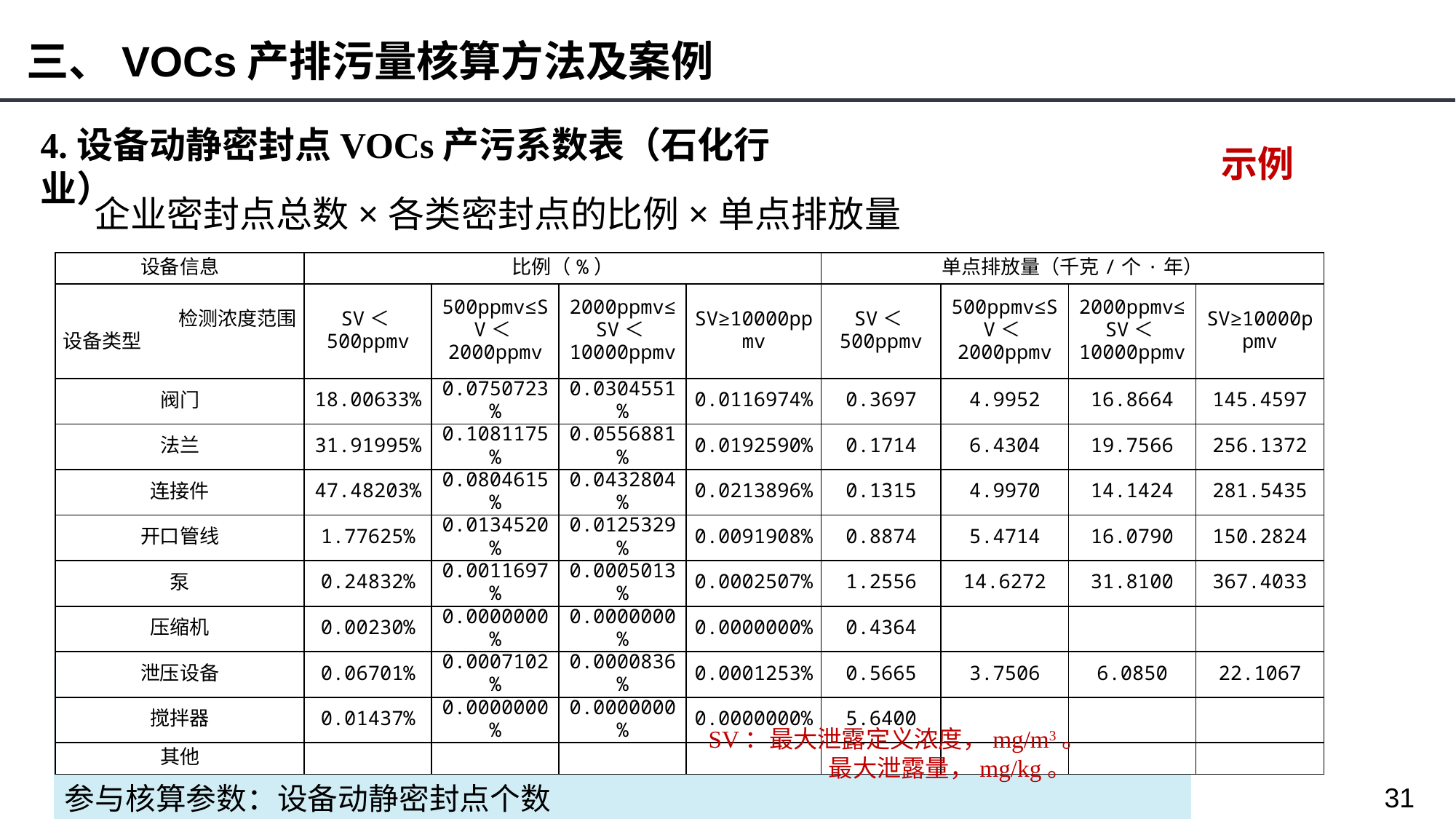

三、VOCs产排污量核算方法及案例
4.设备动静密封点VOCs产污系数表（石化行业）
示例
企业密封点总数×各类密封点的比例×单点排放量
| 设备信息 | 比例（%） |  |  |  | 单点排放量（千克/个·年） |  |  |  |
| --- | --- | --- | --- | --- | --- | --- | --- | --- |
| 检测浓度范围 设备类型 | SV＜500ppmv | 500ppmv≤SV＜2000ppmv | 2000ppmv≤SV＜10000ppmv | SV≥10000ppmv | SV＜500ppmv | 500ppmv≤SV＜2000ppmv | 2000ppmv≤SV＜10000ppmv | SV≥10000ppmv |
| 阀门 | 18.00633% | 0.0750723% | 0.0304551% | 0.0116974% | 0.3697 | 4.9952 | 16.8664 | 145.4597 |
| 法兰 | 31.91995% | 0.1081175% | 0.0556881% | 0.0192590% | 0.1714 | 6.4304 | 19.7566 | 256.1372 |
| 连接件 | 47.48203% | 0.0804615% | 0.0432804% | 0.0213896% | 0.1315 | 4.9970 | 14.1424 | 281.5435 |
| 开口管线 | 1.77625% | 0.0134520% | 0.0125329% | 0.0091908% | 0.8874 | 5.4714 | 16.0790 | 150.2824 |
| 泵 | 0.24832% | 0.0011697% | 0.0005013% | 0.0002507% | 1.2556 | 14.6272 | 31.8100 | 367.4033 |
| 压缩机 | 0.00230% | 0.0000000% | 0.0000000% | 0.0000000% | 0.4364 |  |  |  |
| 泄压设备 | 0.06701% | 0.0007102% | 0.0000836% | 0.0001253% | 0.5665 | 3.7506 | 6.0850 | 22.1067 |
| 搅拌器 | 0.01437% | 0.0000000% | 0.0000000% | 0.0000000% | 5.6400 |  |  |  |
| 其他 |  |  |  |  |  |  |  |  |
涉及报表：G103-9表
涉及行业：2511、2614、2651、2652、2653
参与核算参数：设备动静密封点个数
SV：最大泄露定义浓度，mg/m3。
                     最大泄露量，mg/kg。
31